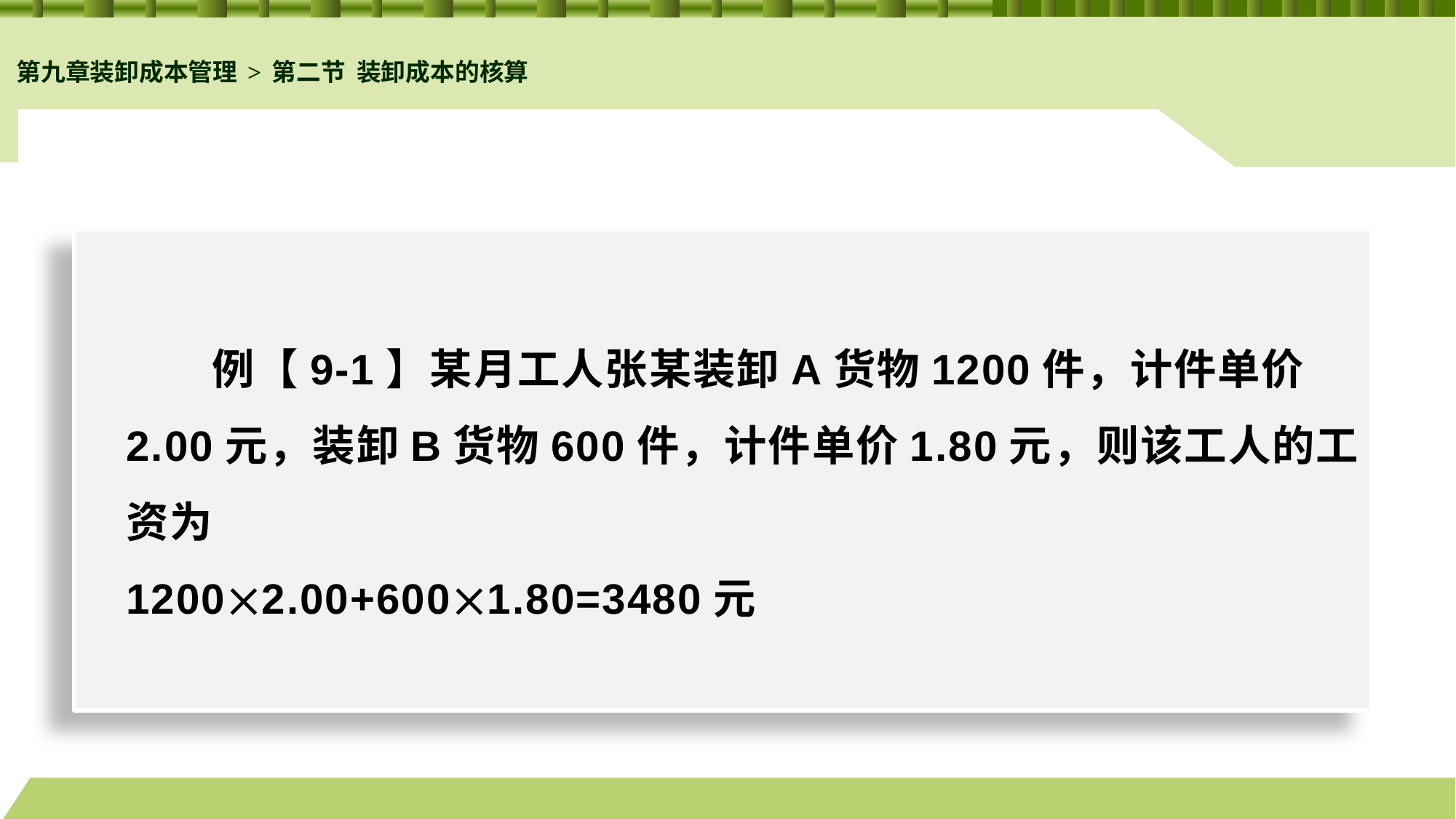

第九章装卸成本管理>第二节  装卸成本的核算
#
例【9-1】某月工人张某装卸A货物1200件，计件单价2.00元，装卸B货物600件，计件单价1.80元，则该工人的工资为
1200×2.00+600×1.80=3480元